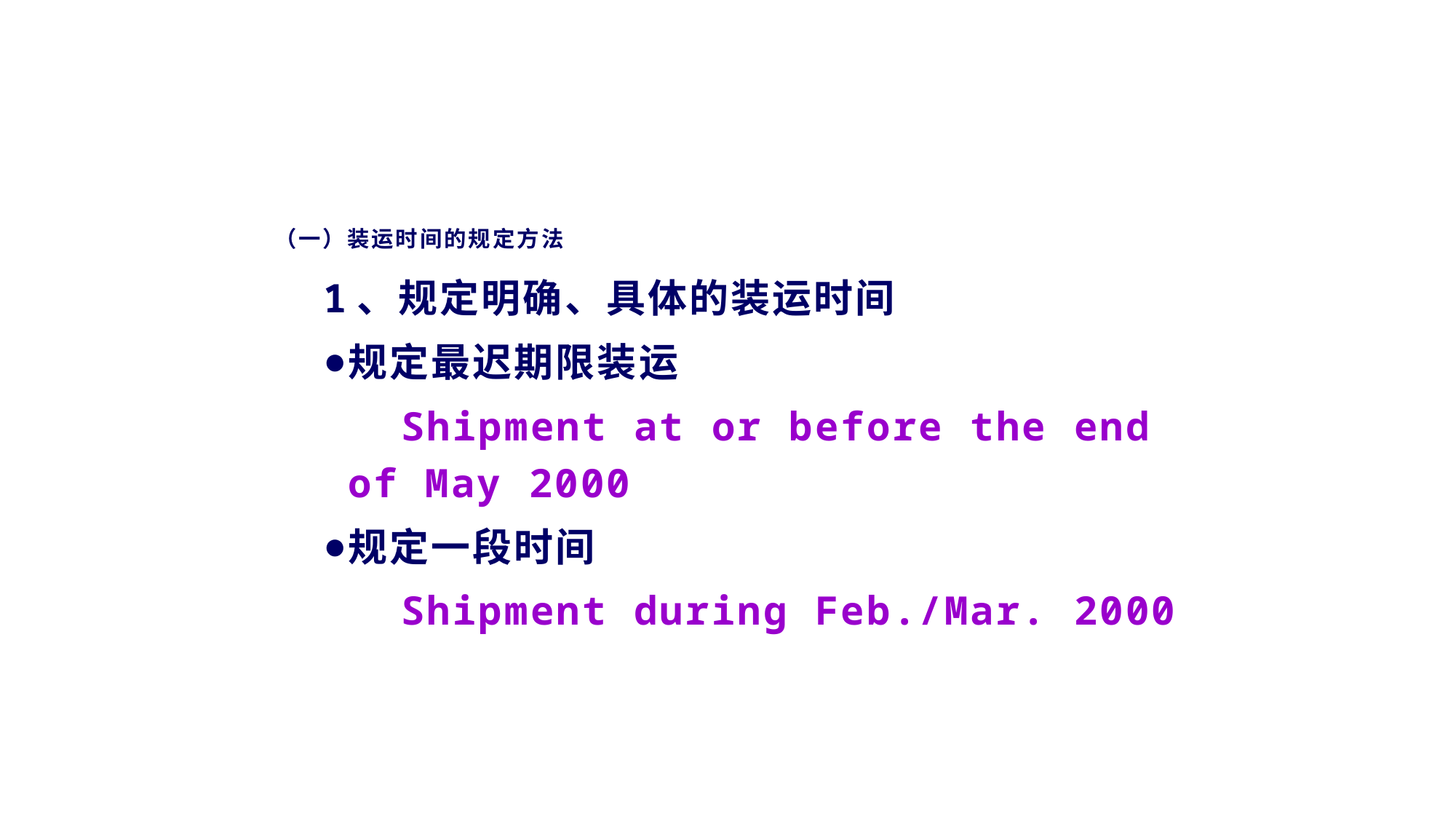

#
（一）装运时间的规定方法
1、规定明确、具体的装运时间
规定最迟期限装运
   Shipment at or before the end of May 2000
规定一段时间
   Shipment during Feb./Mar. 2000